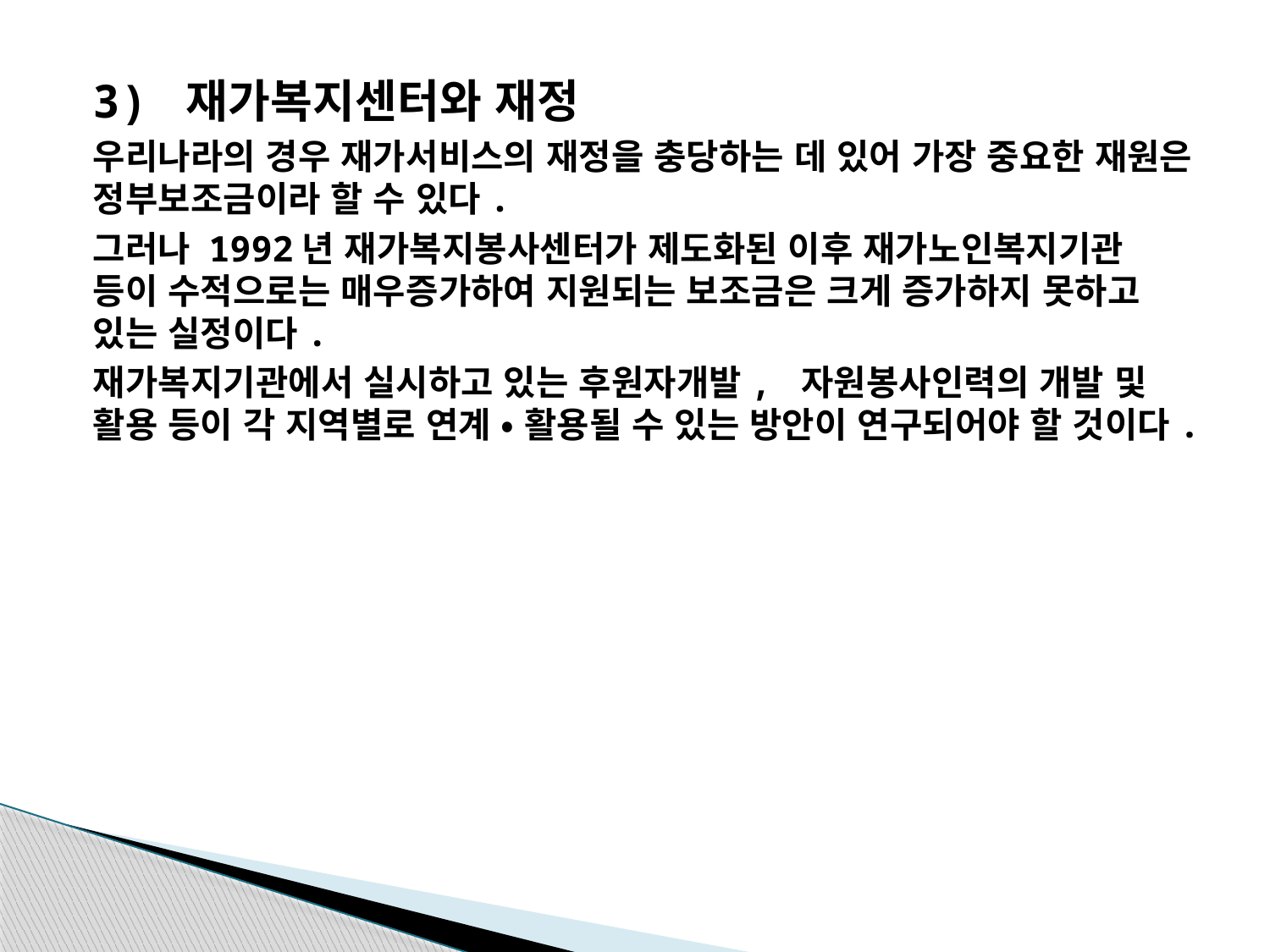

3) 재가복지센터와 재정
우리나라의 경우 재가서비스의 재정을 충당하는 데 있어 가장 중요한 재원은 정부보조금이라 할 수 있다.
그러나 1992년 재가복지봉사센터가 제도화된 이후 재가노인복지기관 등이 수적으로는 매우증가하여 지원되는 보조금은 크게 증가하지 못하고 있는 실정이다.
재가복지기관에서 실시하고 있는 후원자개발, 자원봉사인력의 개발 및 활용 등이 각 지역별로 연계 • 활용될 수 있는 방안이 연구되어야 할 것이다.